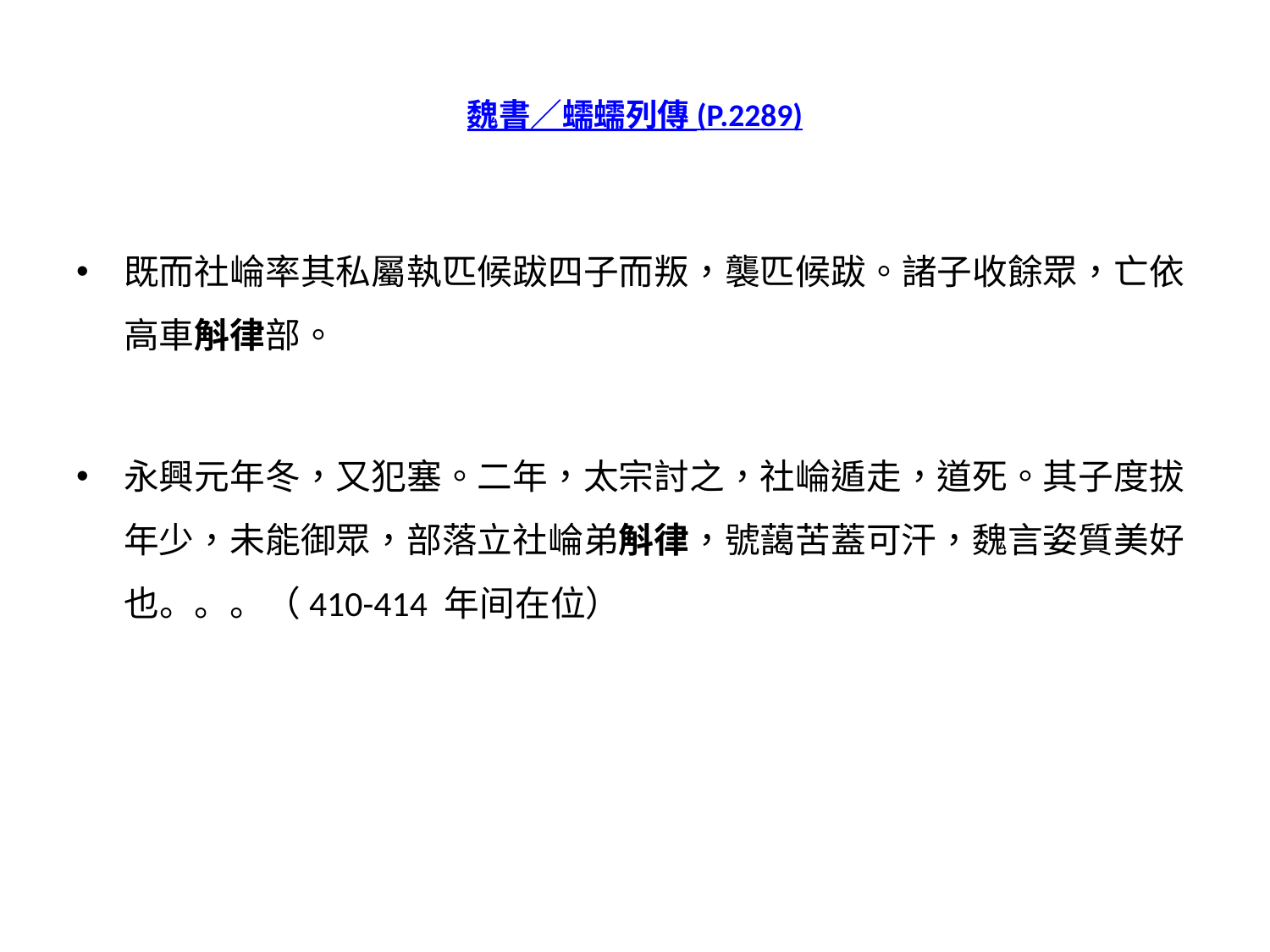

# 魏書／蠕蠕列傳 (P.2289)
既而社崘率其私屬執匹候跋四子而叛，襲匹候跋。諸子收餘眾，亡依高車斛律部。

永興元年冬，又犯塞。二年，太宗討之，社崘遁走，道死。其子度拔年少，未能御眾，部落立社崘弟斛律，號藹苦蓋可汗，魏言姿質美好也。。。（410-414 年间在位）